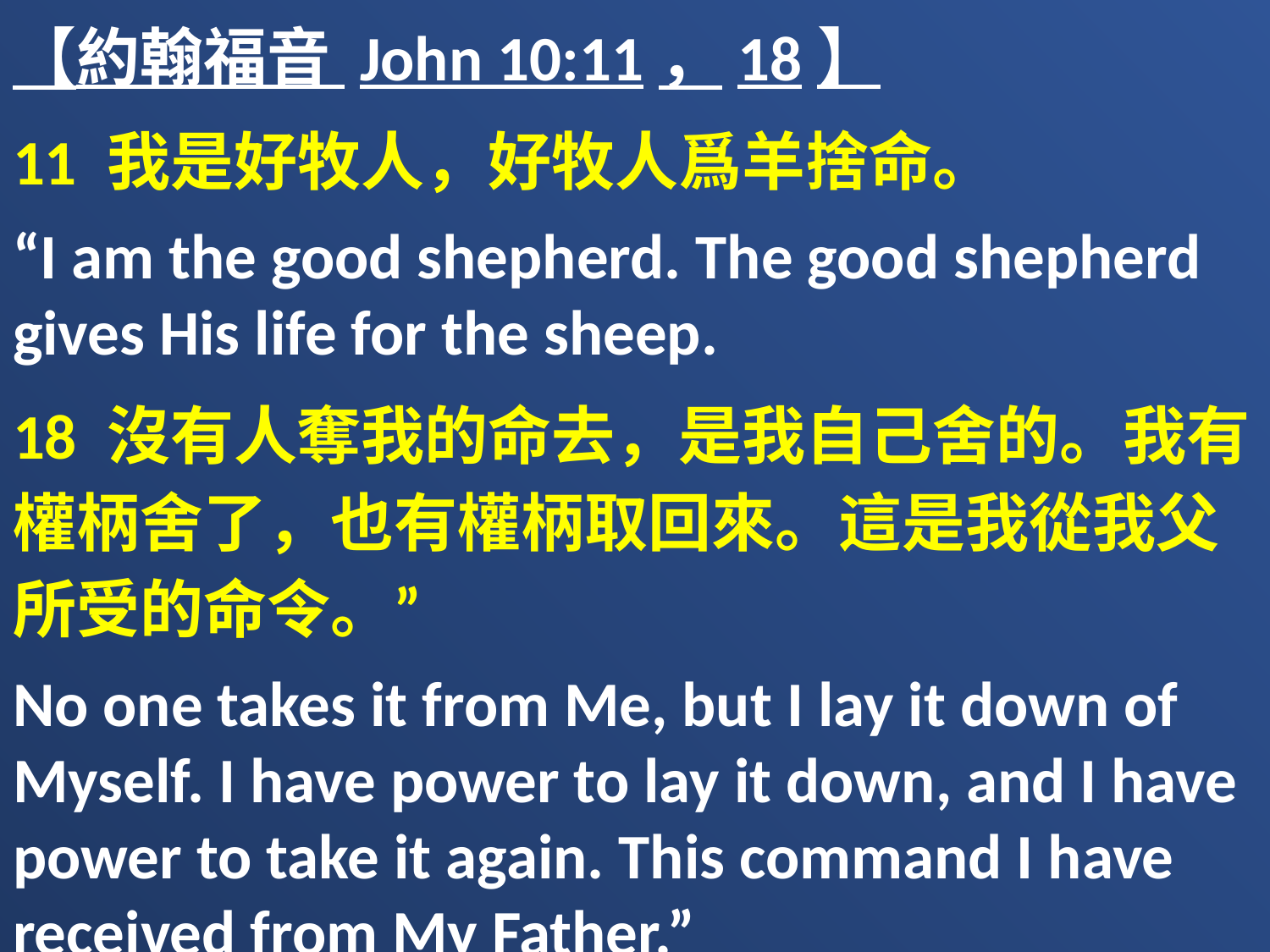

【約翰福音 John 10:11，18】
11 我是好牧人，好牧人爲羊捨命。
“I am the good shepherd. The good shepherd gives His life for the sheep.
18 沒有人奪我的命去，是我自己舍的。我有權柄舍了，也有權柄取回來。這是我從我父所受的命令。”
No one takes it from Me, but I lay it down of Myself. I have power to lay it down, and I have power to take it again. This command I have received from My Father.”